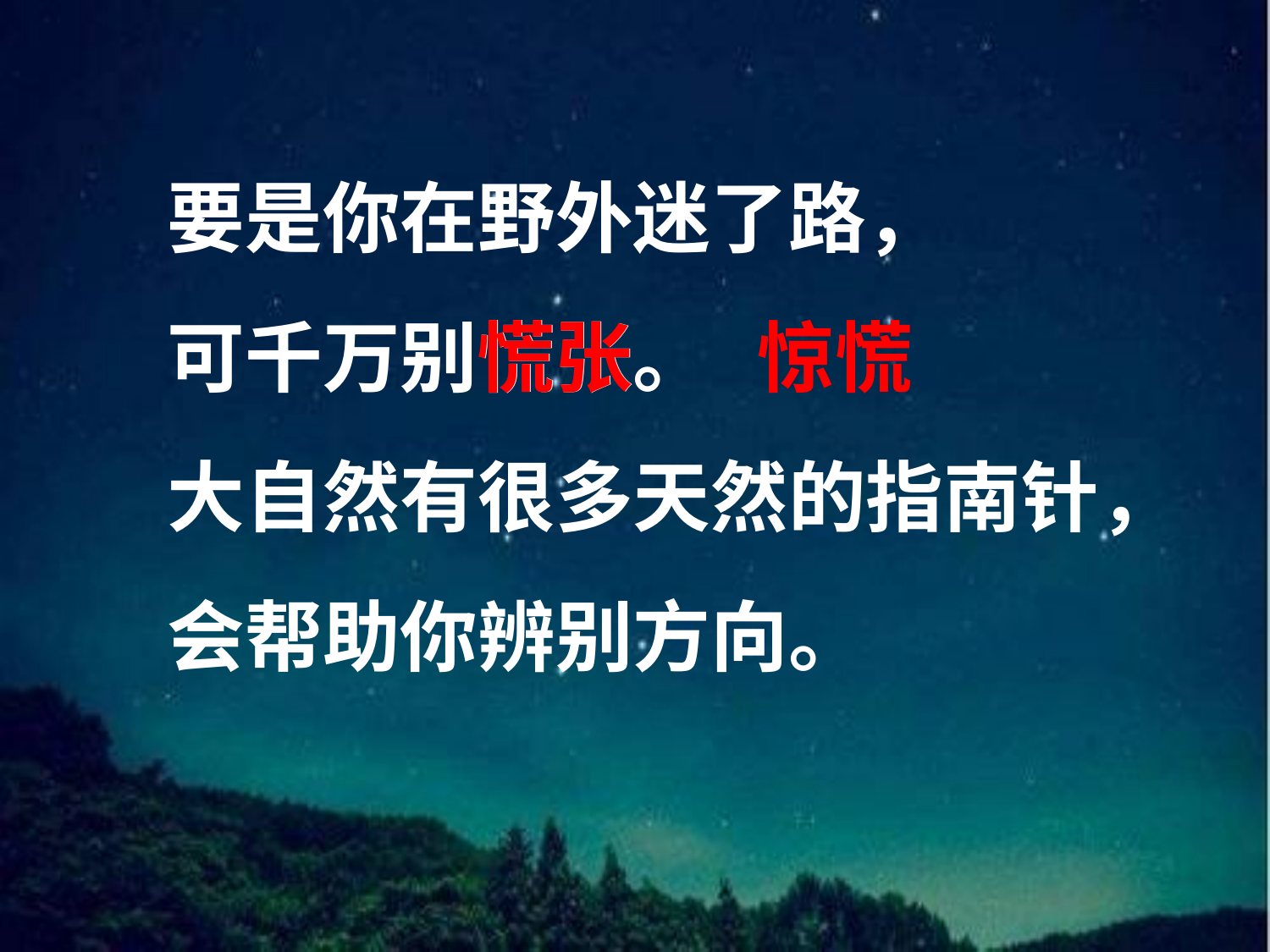

要是你在野外迷了路，
可千万别慌张。
大自然有很多天然的指南针，
会帮助你辨别方向。
慌张

惊慌